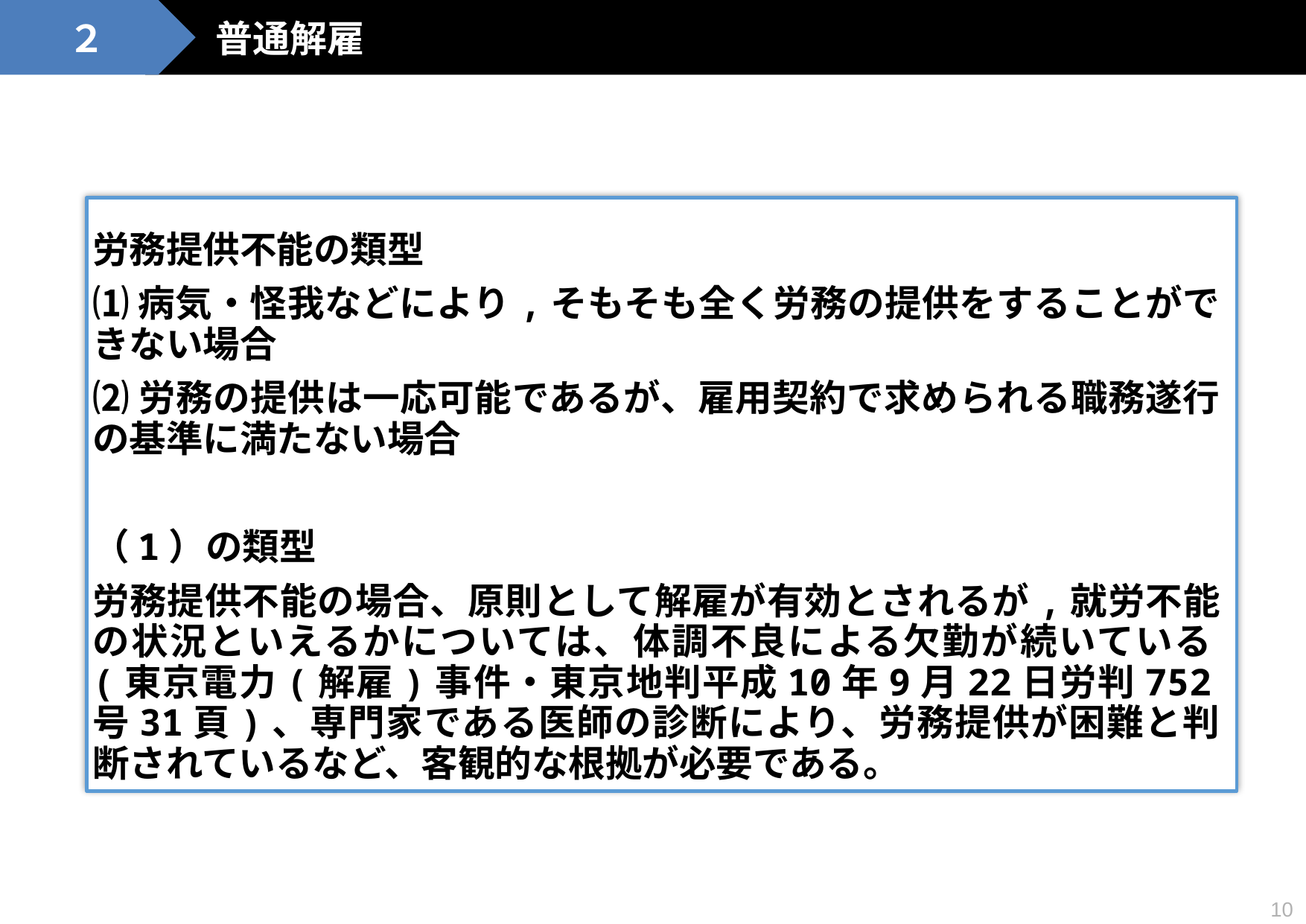

普通解雇
２

労務提供不能の類型
⑴病気・怪我などにより,そもそも全く労務の提供をすることができない場合
⑵労務の提供は一応可能であるが、雇用契約で求められる職務遂行の基準に満たない場合

（1）の類型
労務提供不能の場合、原則として解雇が有効とされるが,就労不能の状況といえるかについては、体調不良による欠勤が続いている(東京電力(解雇)事件・東京地判平成10年9月22日労判752号31頁)、専門家である医師の診断により、労務提供が困難と判断されているなど、客観的な根拠が必要である。

10